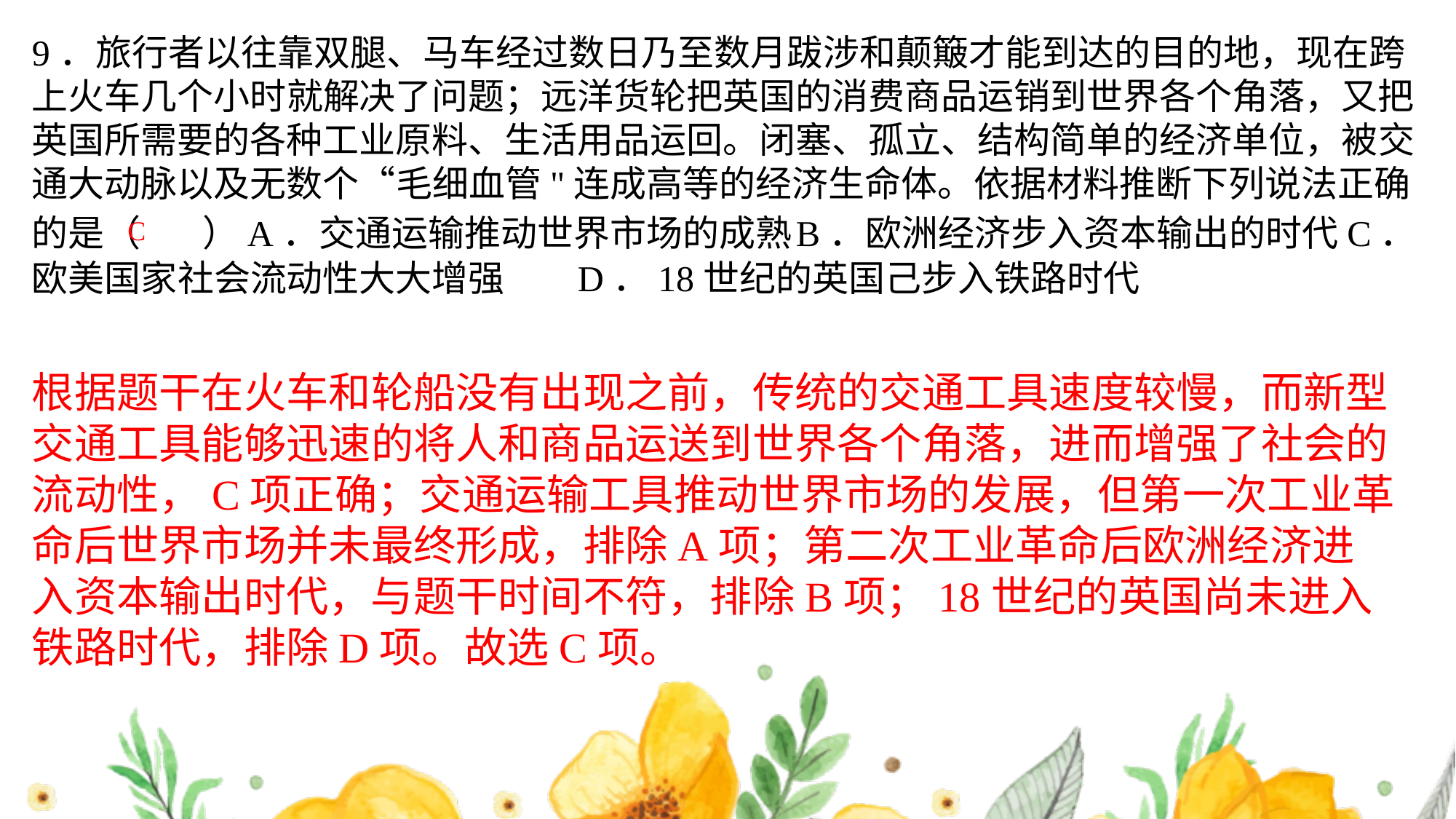

9．旅行者以往靠双腿、马车经过数日乃至数月跋涉和颠簸才能到达的目的地，现在跨上火车几个小时就解决了问题；远洋货轮把英国的消费商品运销到世界各个角落，又把英国所需要的各种工业原料、生活用品运回。闭塞、孤立、结构简单的经济单位，被交通大动脉以及无数个“毛细血管"连成高等的经济生命体。依据材料推断下列说法正确的是（       ）A．交通运输推动世界市场的成熟	B．欧洲经济步入资本输出的时代C．欧美国家社会流动性大大增强	D．18世纪的英国己步入铁路时代

C
根据题干在火车和轮船没有出现之前，传统的交通工具速度较慢，而新型交通工具能够迅速的将人和商品运送到世界各个角落，进而增强了社会的流动性，C项正确；交通运输工具推动世界市场的发展，但第一次工业革命后世界市场并未最终形成，排除A项；第二次工业革命后欧洲经济进入资本输出时代，与题干时间不符，排除B项；18世纪的英国尚未进入铁路时代，排除D项。故选C项。